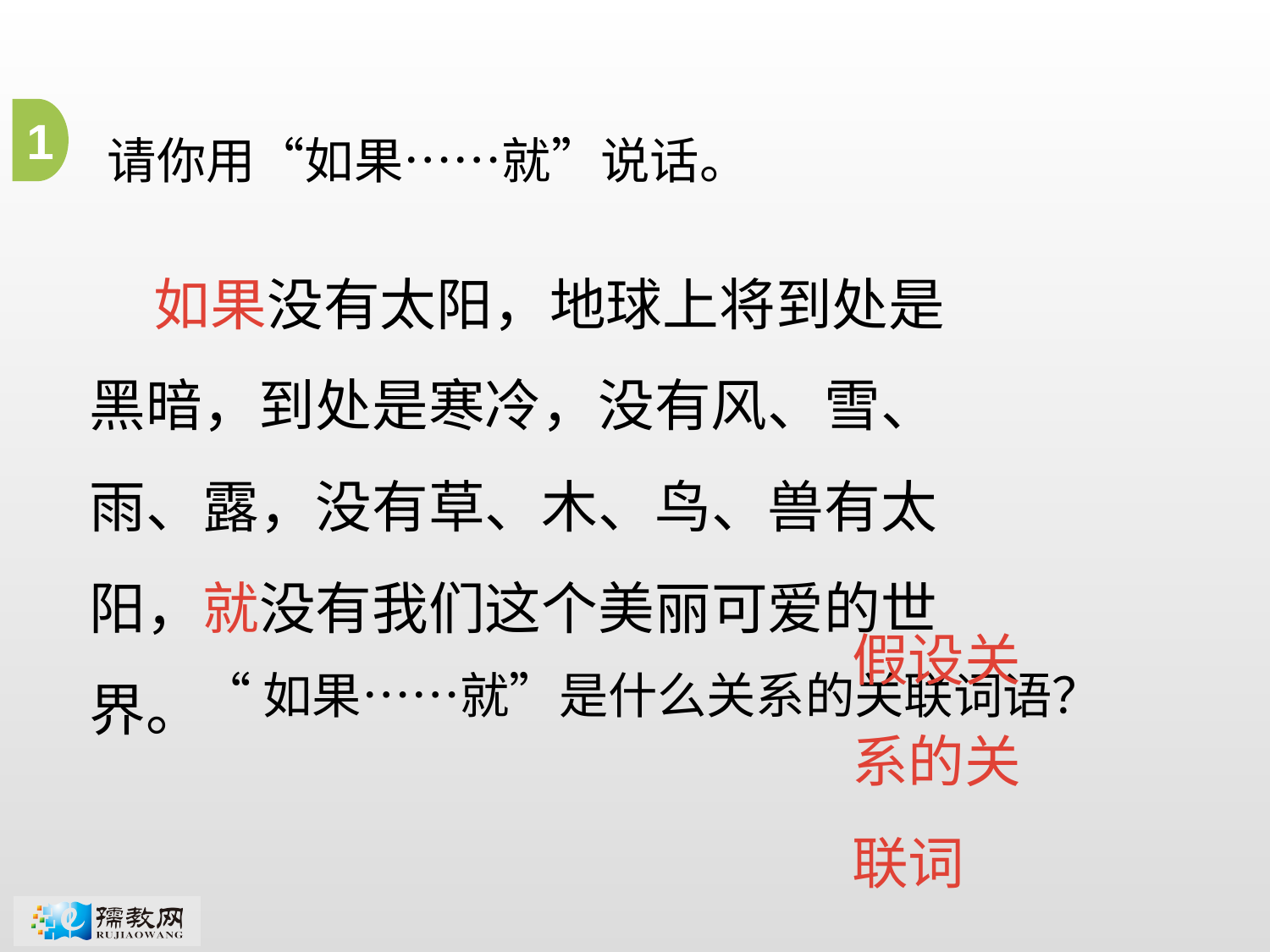

请你用“如果……就”说话。
1
    如果没有太阳，地球上将到处是黑暗，到处是寒冷，没有风、雪、雨、露，没有草、木、鸟、兽有太阳，就没有我们这个美丽可爱的世界。

假设关系的关联词
“如果……就”是什么关系的关联词语？